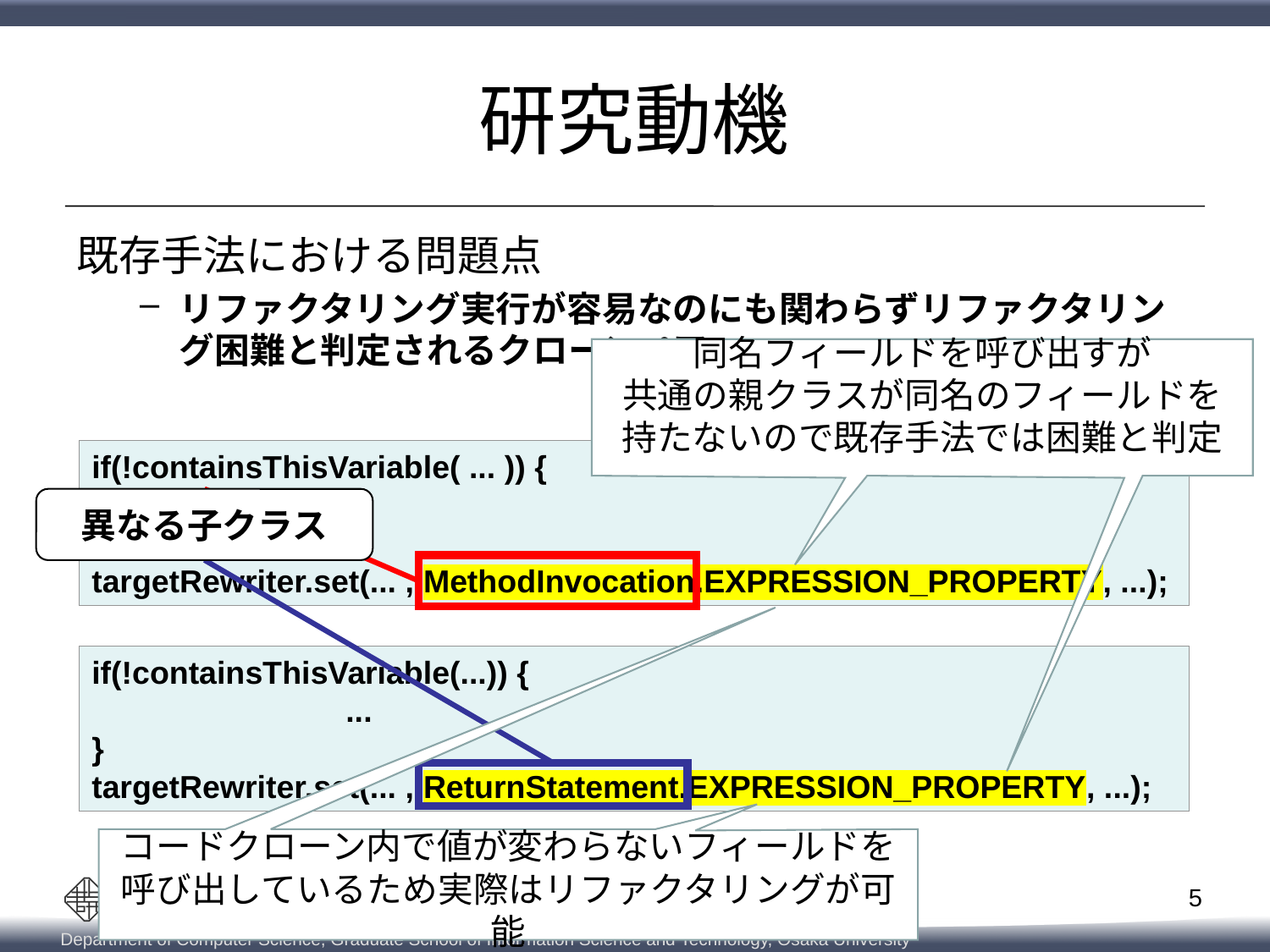

# 研究動機
既存手法における問題点
リファクタリング実行が容易なのにも関わらずリファクタリング困難と判定されるクローンペア

同名フィールドを呼び出すが
共通の親クラスが同名のフィールドを
持たないので既存手法では困難と判定

if(!containsThisVariable( ... )) {
		...
}
targetRewriter.set(... , MethodInvocation.EXPRESSION_PROPERTY, ...);
異なる子クラス

コードクローン内で値が変わらないフィールドを
呼び出しているため実際はリファクタリングが可能
if(!containsThisVariable(...)) {
		...
}
targetRewriter.set(... , ReturnStatement.EXPRESSION_PROPERTY, ...);

5